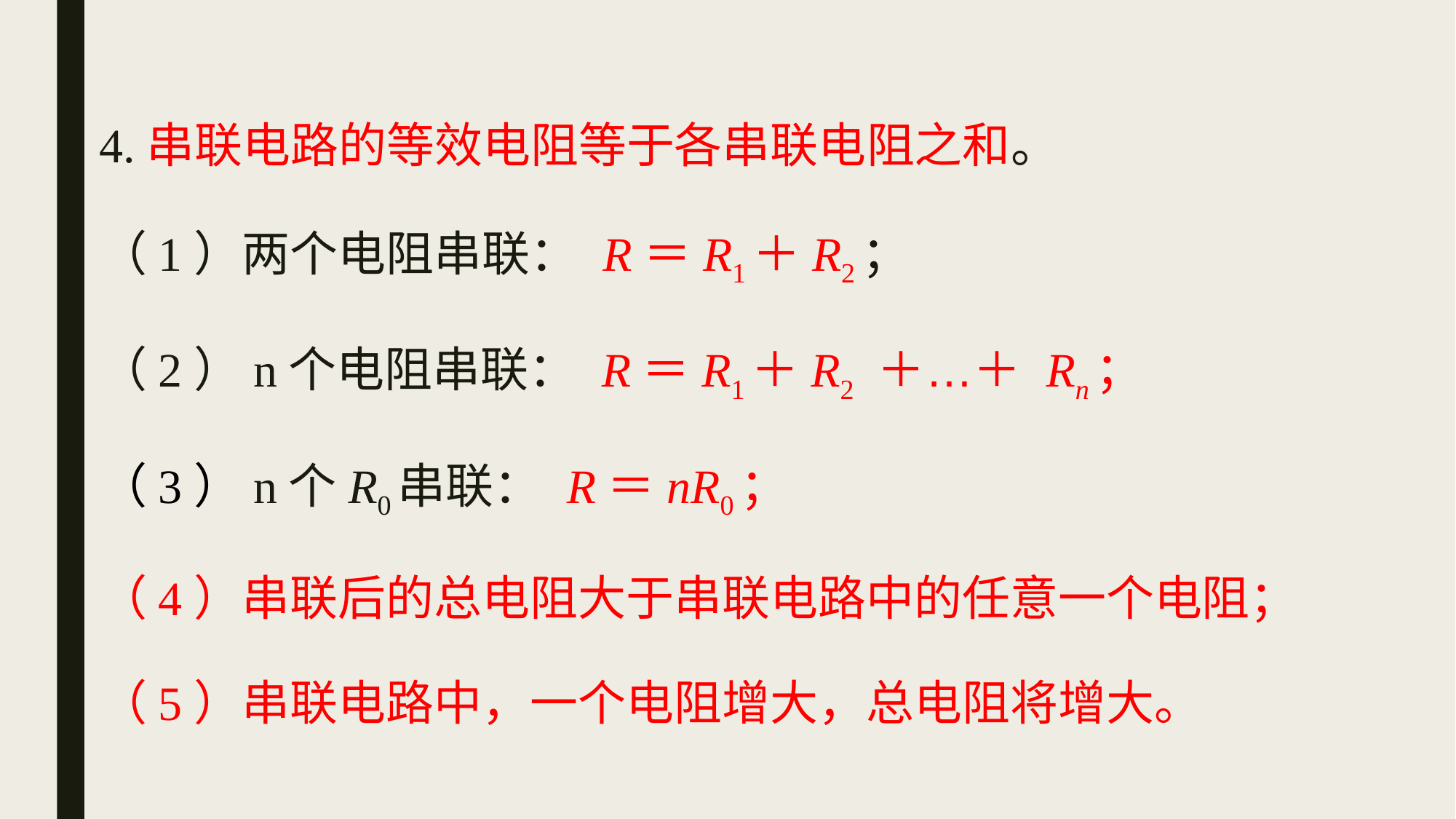

4.串联电路的等效电阻等于各串联电阻之和。
（1）两个电阻串联： R＝R1＋R2；
（2）n个电阻串联： R＝R1＋R2 ＋…＋ Rn；
（3）n个R0串联： R＝nR0；
（4）串联后的总电阻大于串联电路中的任意一个电阻；
（5）串联电路中，一个电阻增大，总电阻将增大。